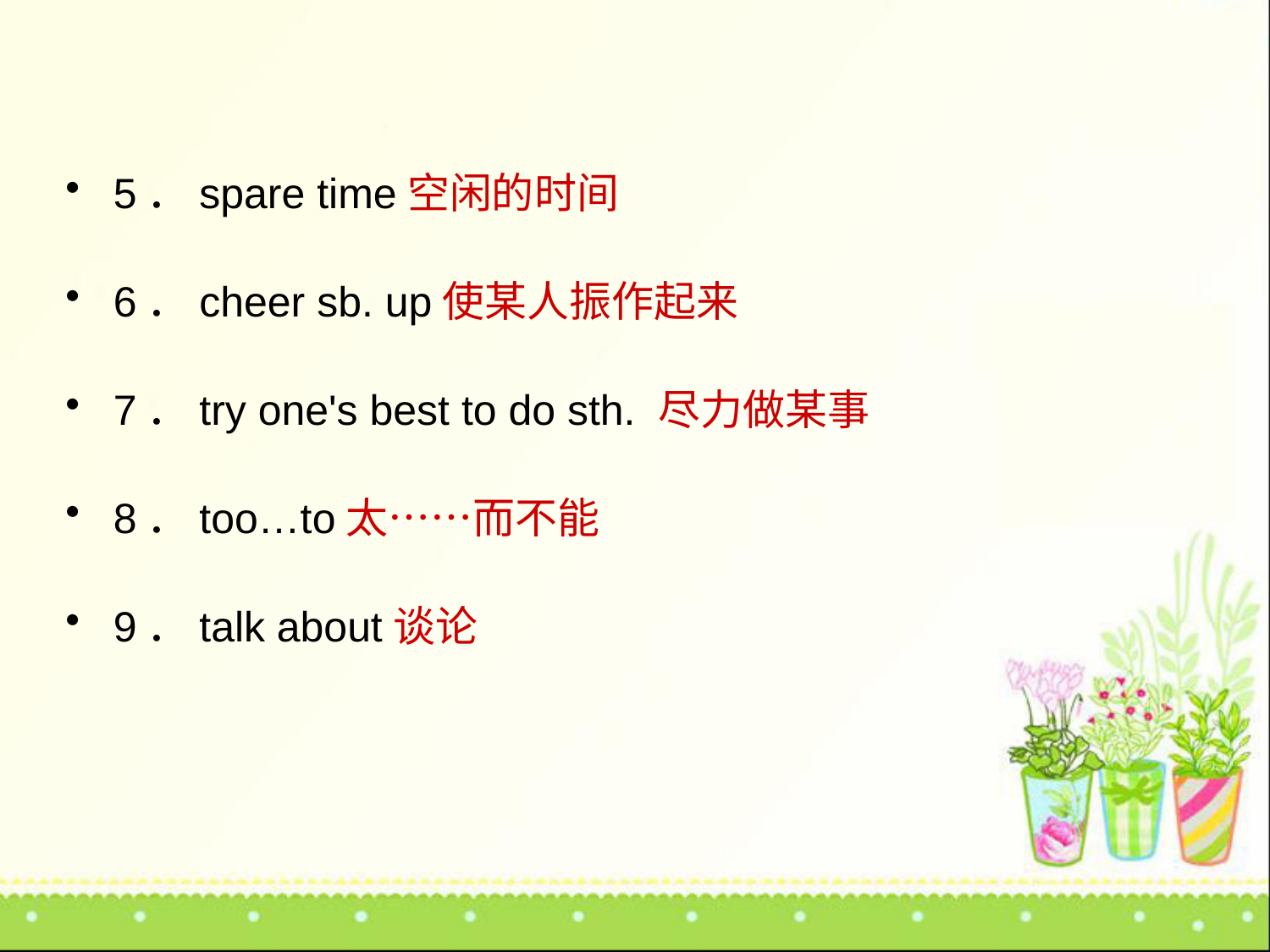

5．spare time空闲的时间

6．cheer sb. up使某人振作起来

7．try one's best to do sth. 尽力做某事

8．too…to太……而不能

9．talk about谈论